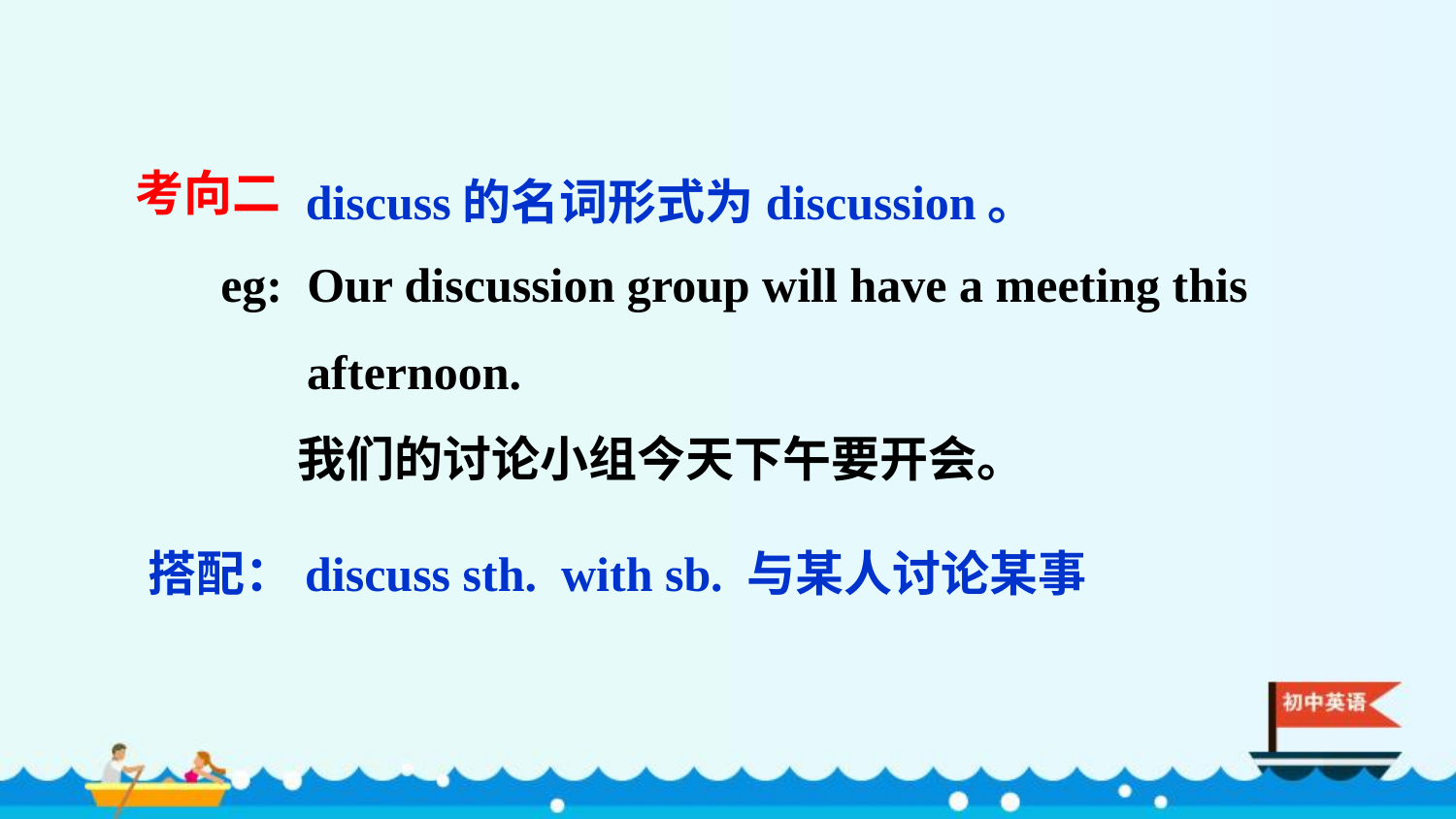

discuss的名词形式为discussion。
考向二
eg:  Our discussion group will have a meeting this   afternoon.
      我们的讨论小组今天下午要开会。
搭配：discuss sth.  with sb. 与某人讨论某事